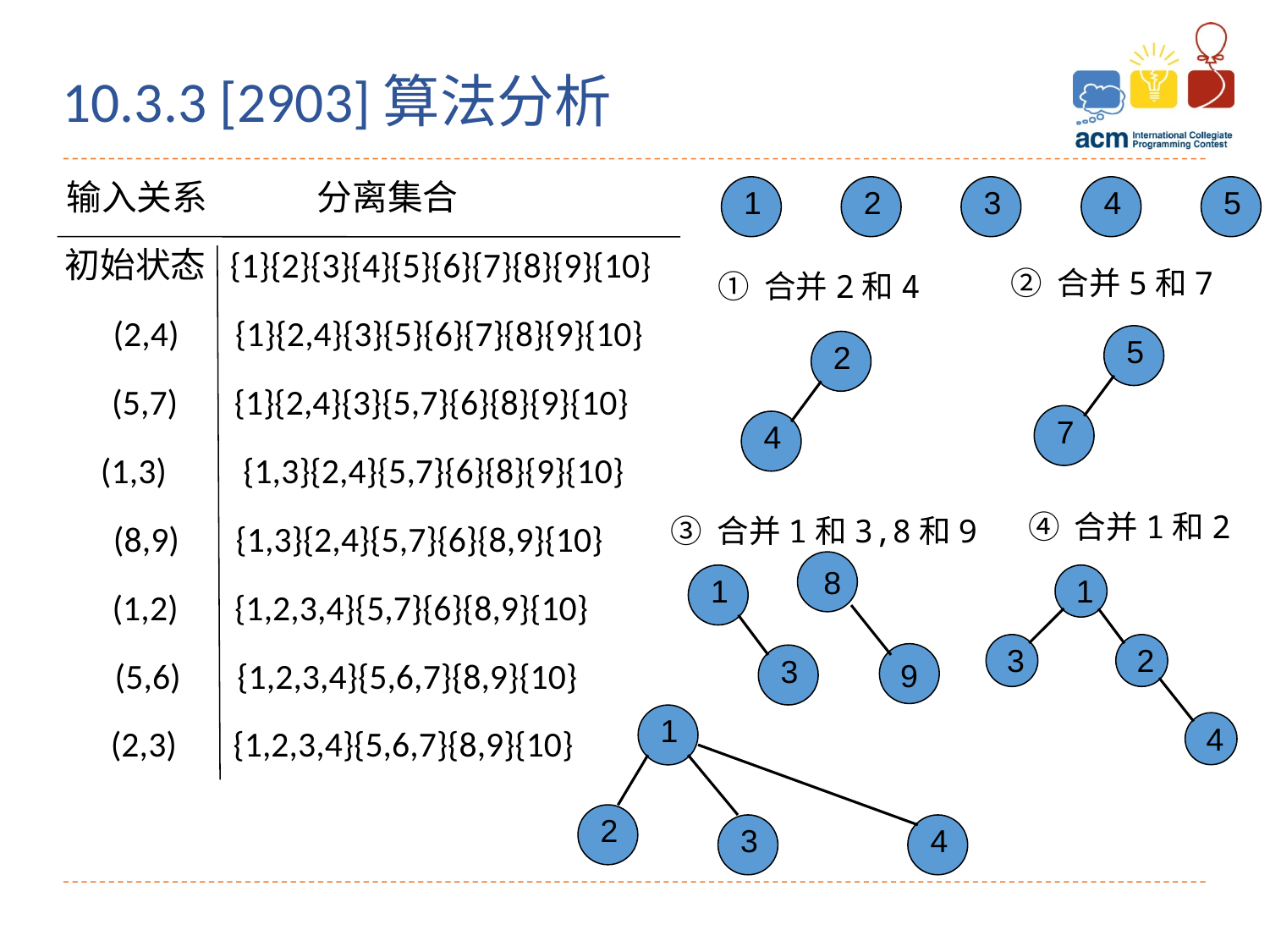

# 10.3.3 [2903]算法分析

                                   输入关系              分离集合
   初始状态  {1}{2}{3}{4}{5}{6}{7}{8}{9}{10}
         (2,4)       {1}{2,4}{3}{5}{6}{7}{8}{9}{10}
       (5,7)       {1}{2,4}{3}{5,7}{6}{8}{9}{10}
     (1,3)	   {1,3}{2,4}{5,7}{6}{8}{9}{10}
    (8,9)       {1,3}{2,4}{5,7}{6}{8,9}{10}
  (1,2)       {1,2,3,4}{5,7}{6}{8,9}{10}
 (5,6)       {1,2,3,4}{5,6,7}{8,9}{10}
(2,3)       {1,2,3,4}{5,6,7}{8,9}{10}

1

2

3

4

5

② 合并5和7

5

7
① 合并2和4

2

4
 ④ 合并1和2

1

3

2

4
③ 合并1和3,8和9

8

1

9

3

1

2

3

4
15